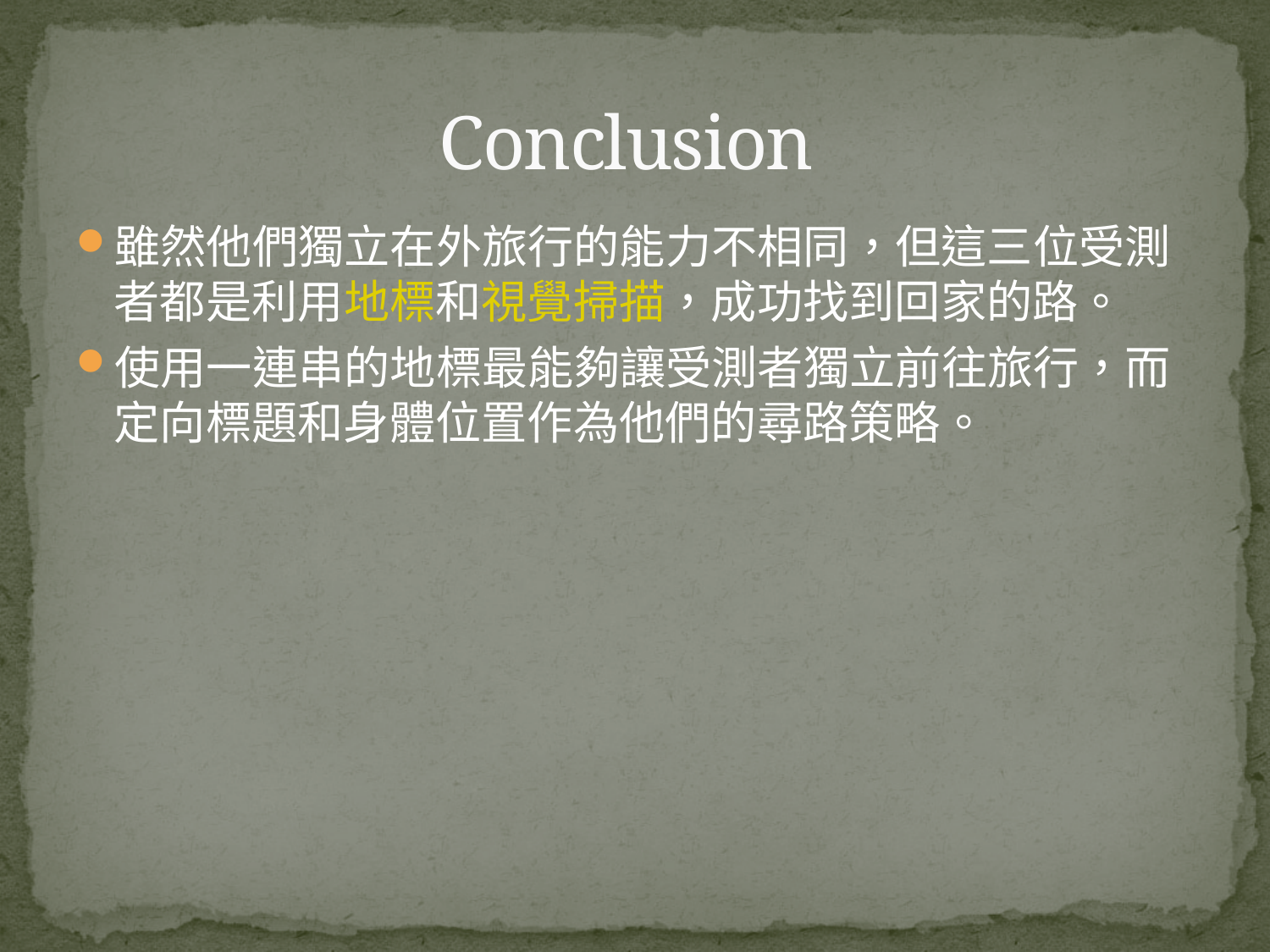

# Conclusion
雖然他們獨立在外旅行的能力不相同，但這三位受測者都是利用地標和視覺掃描，成功找到回家的路。
使用一連串的地標最能夠讓受測者獨立前往旅行，而定向標題和身體位置作為他們的尋路策略。